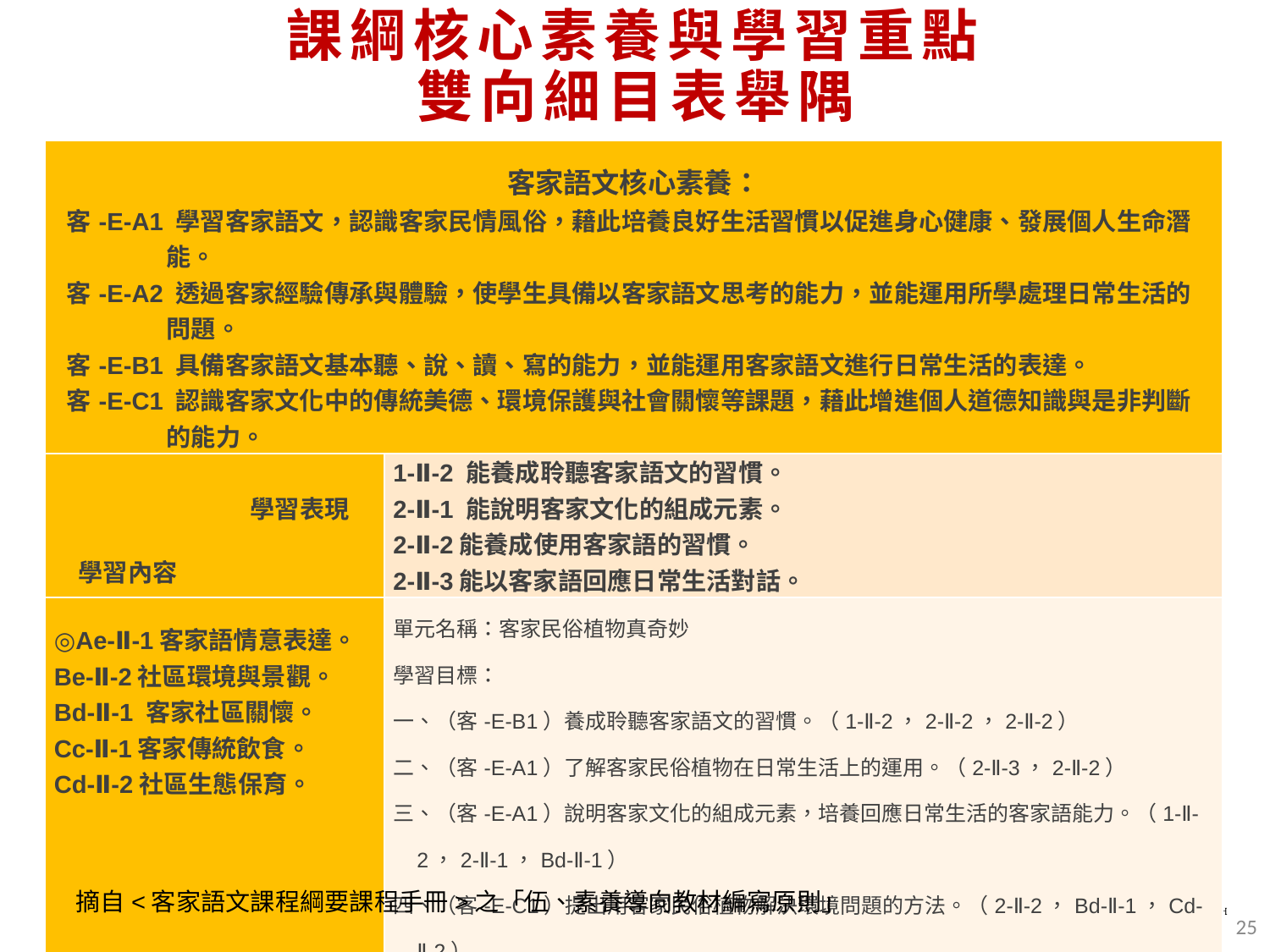

# 課綱核心素養與學習重點 雙向細目表舉隅
| 客家語文核心素養： 客-E-A1 學習客家語文，認識客家民情風俗，藉此培養良好生活習慣以促進身心健康、發展個人生命潛能。 客-E-A2 透過客家經驗傳承與體驗，使學生具備以客家語文思考的能力，並能運用所學處理日常生活的問題。 客-E-B1 具備客家語文基本聽、說、讀、寫的能力，並能運用客家語文進行日常生活的表達。 客-E-C1 認識客家文化中的傳統美德、環境保護與社會關懷等課題，藉此增進個人道德知識與是非判斷的能力。 |  |
| --- | --- |
| 學習表現   學習內容 | 1-Ⅱ-2 能養成聆聽客家語文的習慣。 2-Ⅱ-1 能說明客家文化的組成元素。 2-Ⅱ-2能養成使用客家語的習慣。 2-Ⅱ-3能以客家語回應日常生活對話。 |
| ◎Ae-Ⅱ-1客家語情意表達。 Be-Ⅱ-2社區環境與景觀。 Bd-Ⅱ-1 客家社區關懷。 Cc-Ⅱ-1客家傳統飲食。 Cd-Ⅱ-2社區生態保育。 | 單元名稱：客家民俗植物真奇妙 學習目標： 一、（客-E-B1）養成聆聽客家語文的習慣。（1-Ⅱ-2，2-Ⅱ-2，2-Ⅱ-2） 二、（客-E-A1）了解客家民俗植物在日常生活上的運用。（2-Ⅱ-3，2-Ⅱ-2） 三、（客-E-A1）說明客家文化的組成元素，培養回應日常生活的客家語能力。（1-Ⅱ-2，2-Ⅱ-1，Bd-Ⅱ-1） 四、（客-E-C1）提出用客家民俗植物解決環境問題的方法。（2-Ⅱ-2，Bd-Ⅱ-1，Cd-Ⅱ-2） |
摘自<客家語文課程綱要課程手冊>之「伍、素養導向教材編寫原則」
25